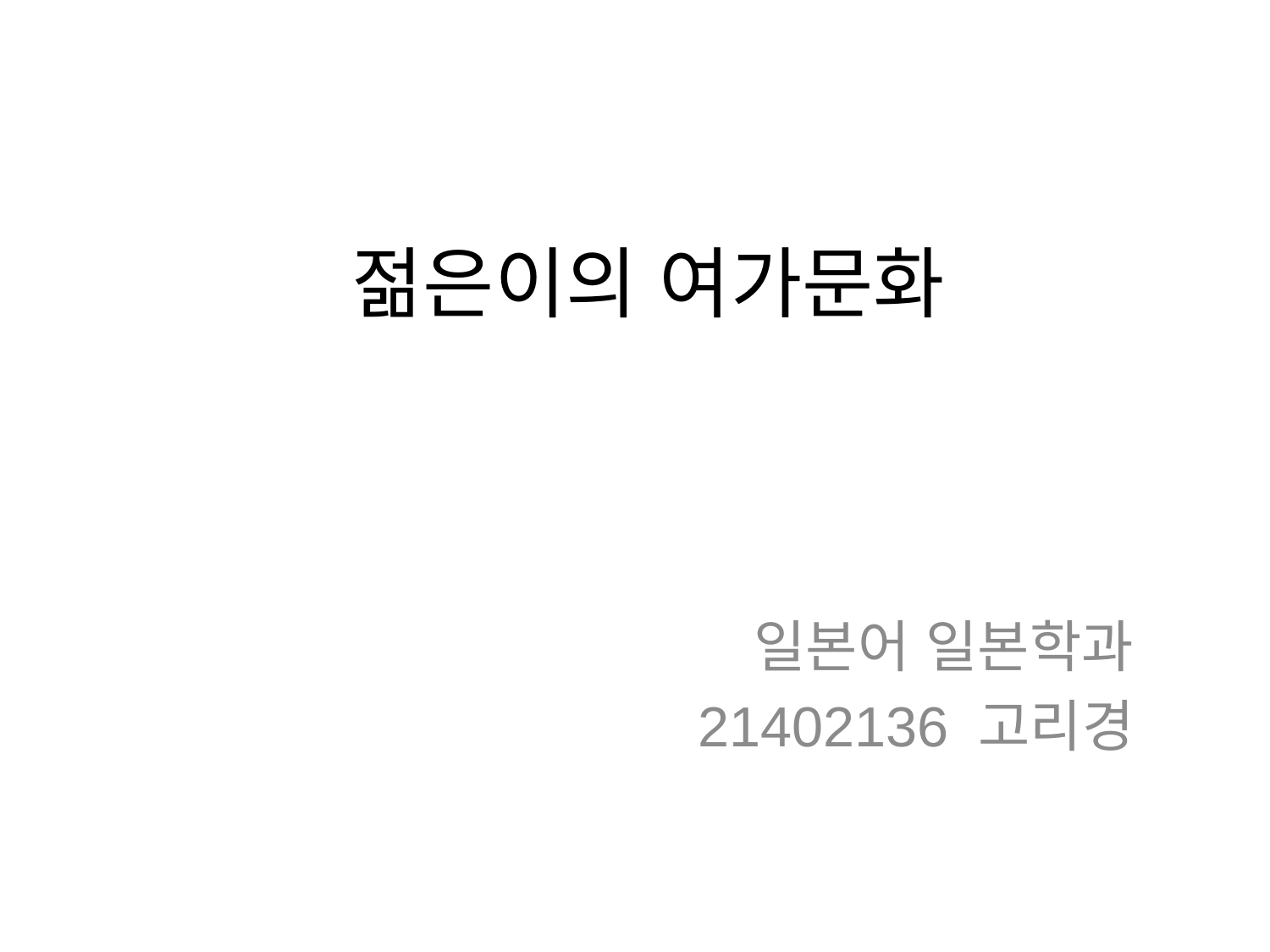

# 젊은이의 여가문화
일본어 일본학과
21402136 고리경